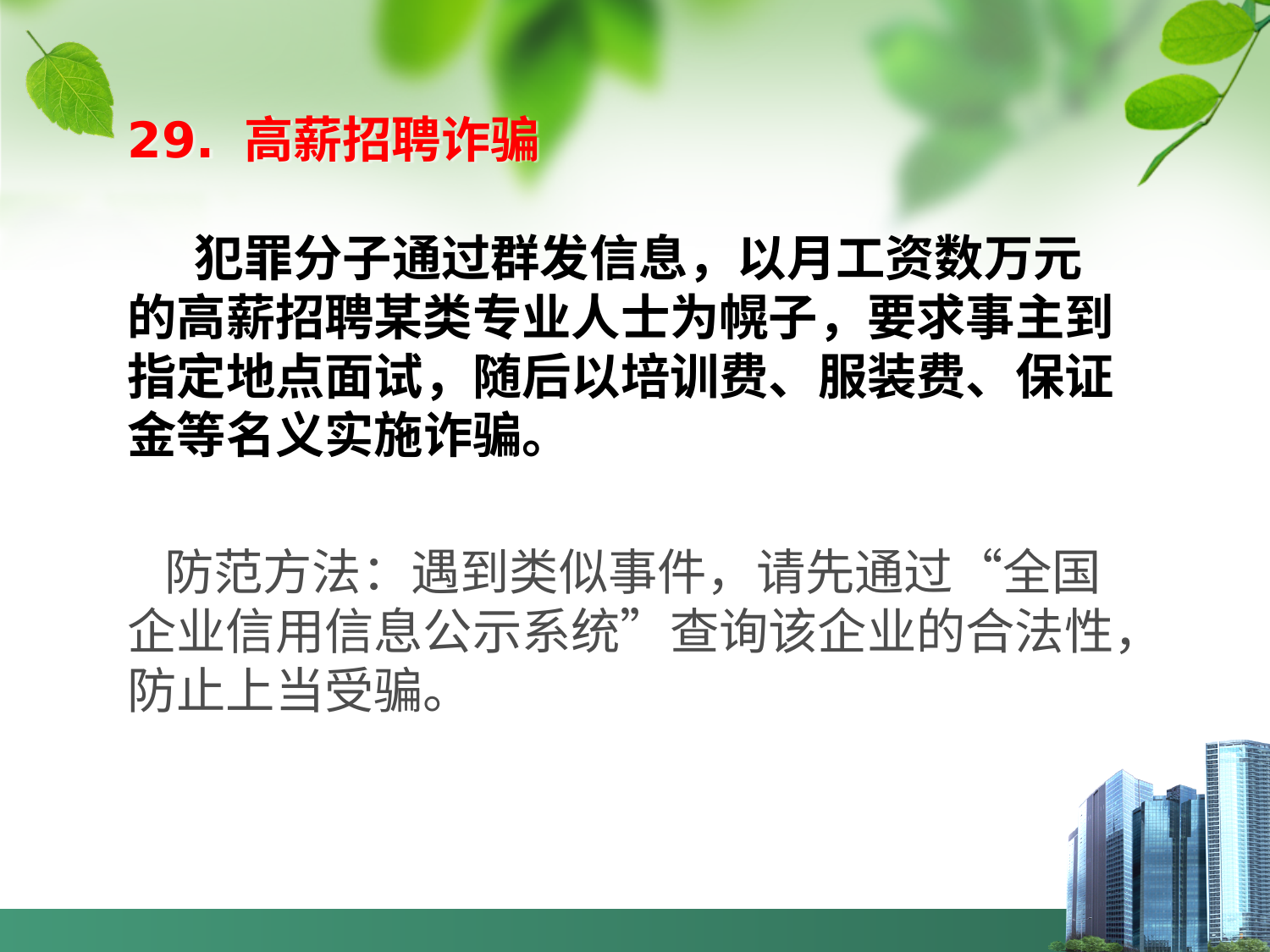

# 29. 高薪招聘诈骗 犯罪分子通过群发信息，以月工资数万元的高薪招聘某类专业人士为幌子，要求事主到指定地点面试，随后以培训费、服装费、保证金等名义实施诈骗。
1
防范方法：遇到类似事件，请先通过“全国企业信用信息公示系统”查询该企业的合法性，防止上当受骗。